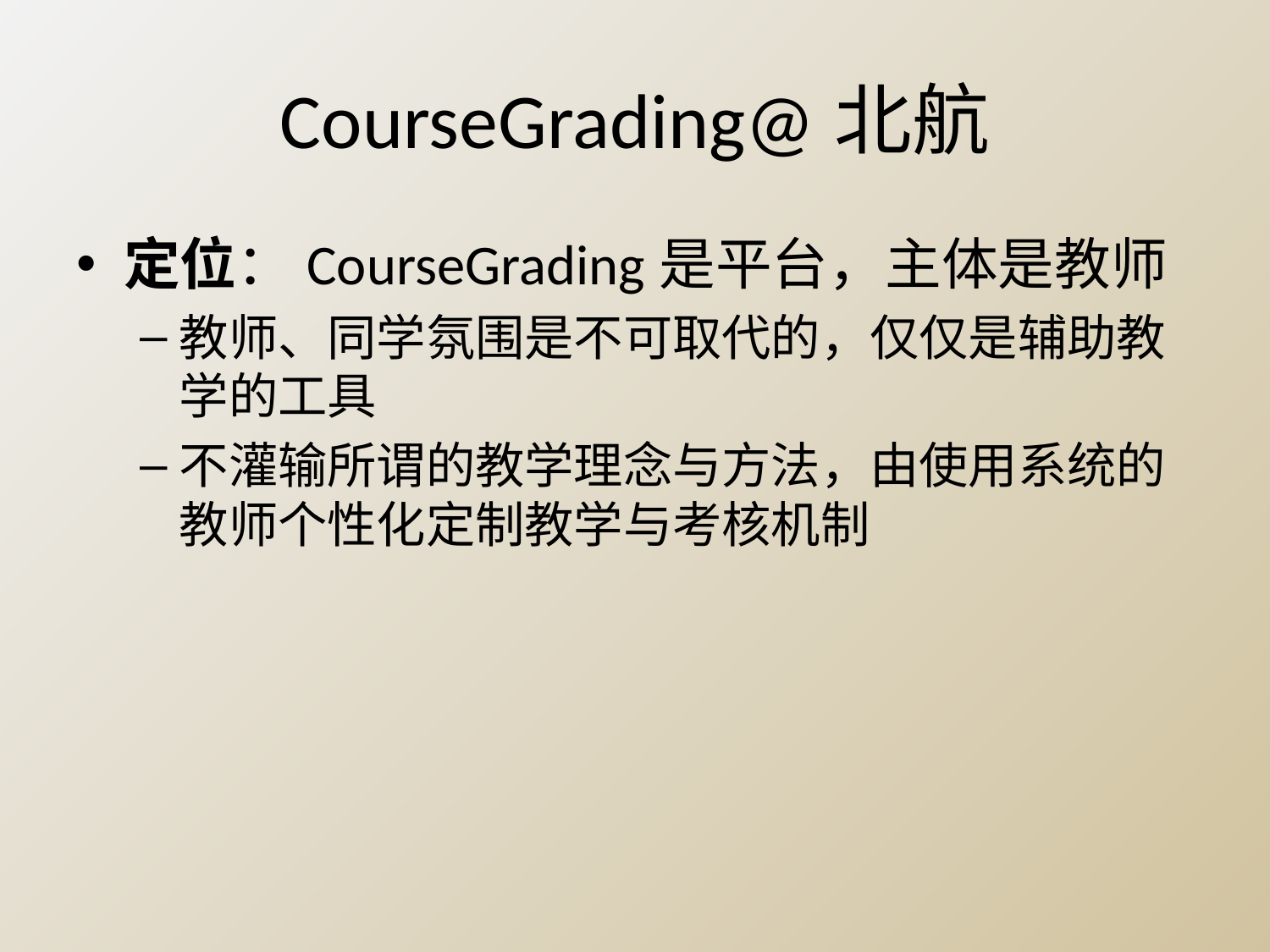

# CourseGrading@北航
定位：CourseGrading是平台，主体是教师
教师、同学氛围是不可取代的，仅仅是辅助教学的工具
不灌输所谓的教学理念与方法，由使用系统的教师个性化定制教学与考核机制